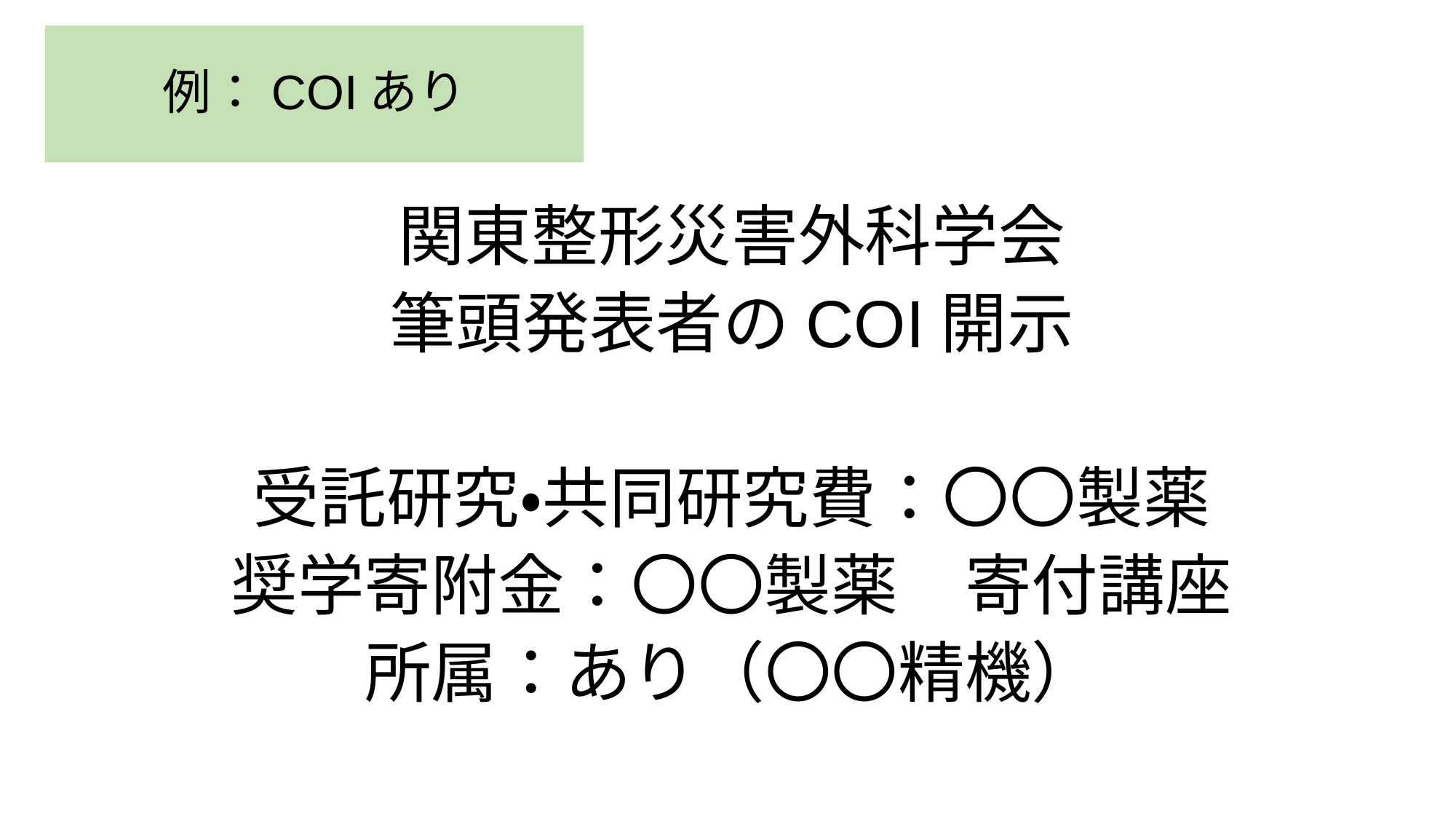

例：COIあり

関東整形災害外科学会
筆頭発表者のCOI開示

受託研究・共同研究費：〇〇製薬
奨学寄附金：〇〇製薬　寄付講座
所属：あり（〇〇精機）